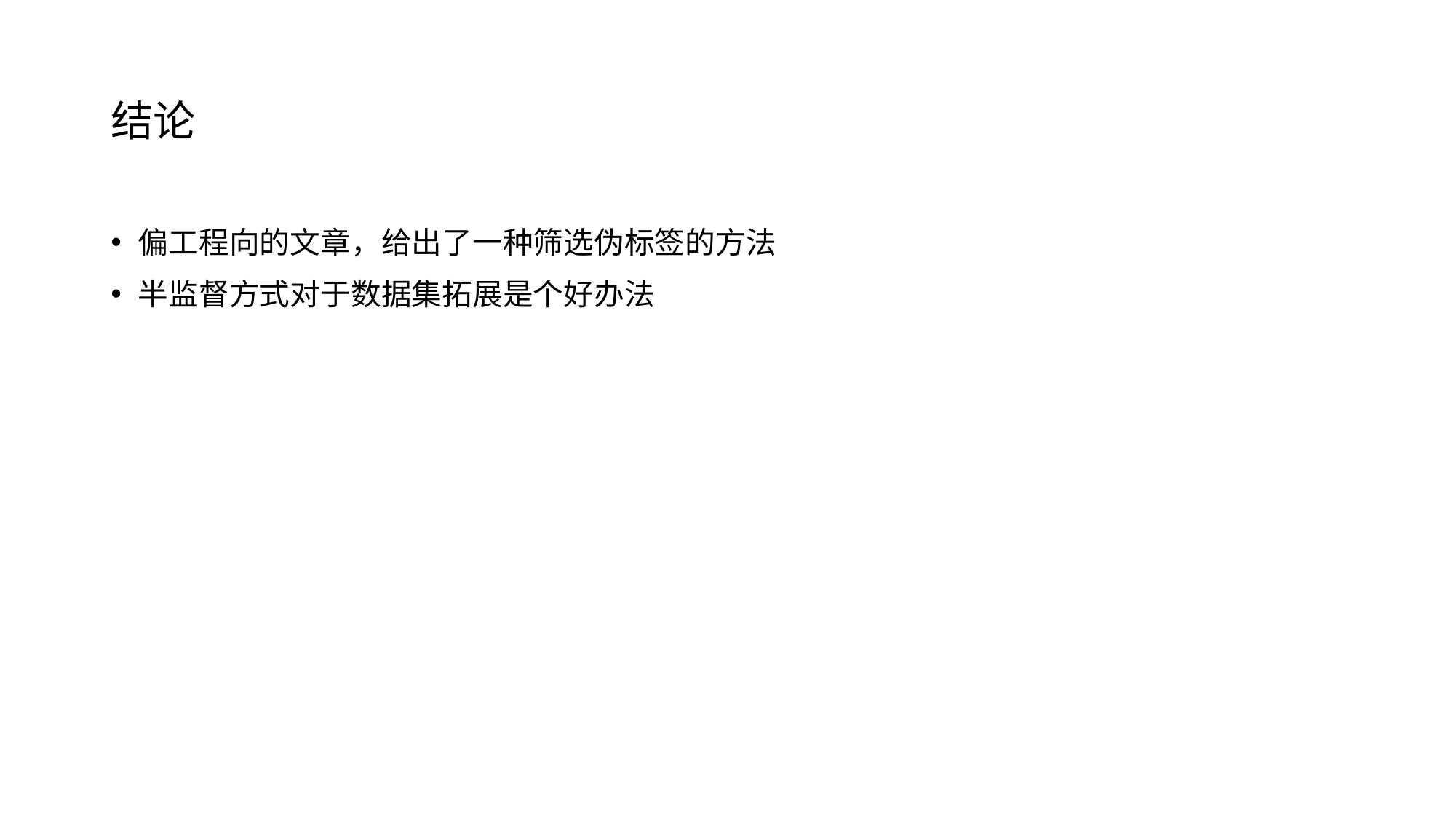

# 结论
偏工程向的文章，给出了一种筛选伪标签的方法
半监督方式对于数据集拓展是个好办法